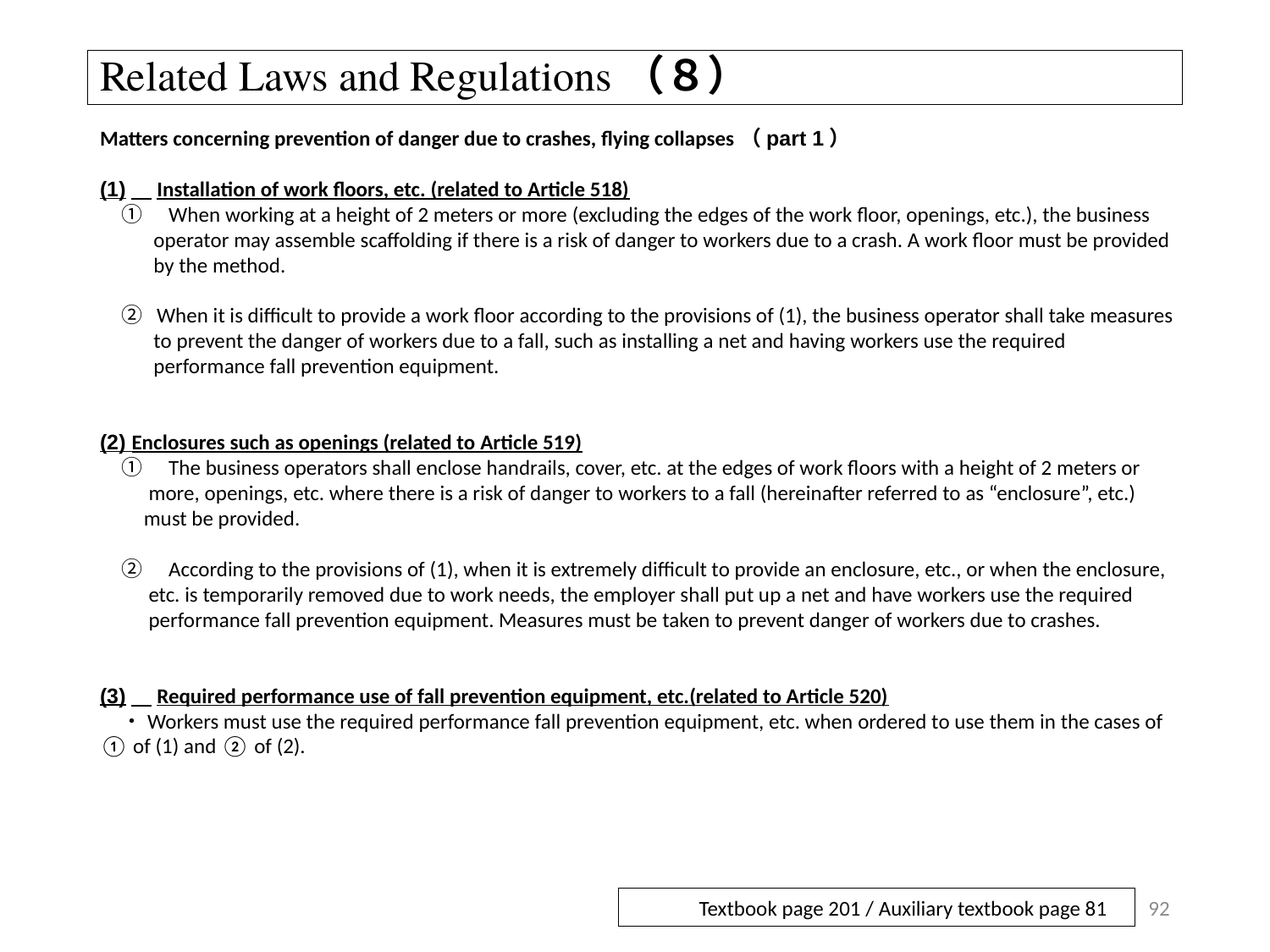

# Related Laws and Regulations（８）
Matters concerning prevention of danger due to crashes, flying collapses（part 1）

(1)　Installation of work floors, etc. (related to Article 518)
　①　When working at a height of 2 meters or more (excluding the edges of the work floor, openings, etc.), the business
           operator may assemble scaffolding if there is a risk of danger to workers due to a crash. A work floor must be provided
           by the method.

　②  When it is difficult to provide a work floor according to the provisions of (1), the business operator shall take measures
           to prevent the danger of workers due to a fall, such as installing a net and having workers use the required
           performance fall prevention equipment.

(2) Enclosures such as openings (related to Article 519)
　①　The business operators shall enclose handrails, cover, etc. at the edges of work floors with a height of 2 meters or
          more, openings, etc. where there is a risk of danger to workers to a fall (hereinafter referred to as “enclosure”, etc.)
         must be provided.

　②　According to the provisions of (1), when it is extremely difficult to provide an enclosure, etc., or when the enclosure,
          etc. is temporarily removed due to work needs, the employer shall put up a net and have workers use the required
          performance fall prevention equipment. Measures must be taken to prevent danger of workers due to crashes.

(3)　Required performance use of fall prevention equipment, etc.(related to Article 520)
　・Workers must use the required performance fall prevention equipment, etc. when ordered to use them in the cases of ① of (1) and ② of (2).

92
Textbook page 201 / Auxiliary textbook page 81